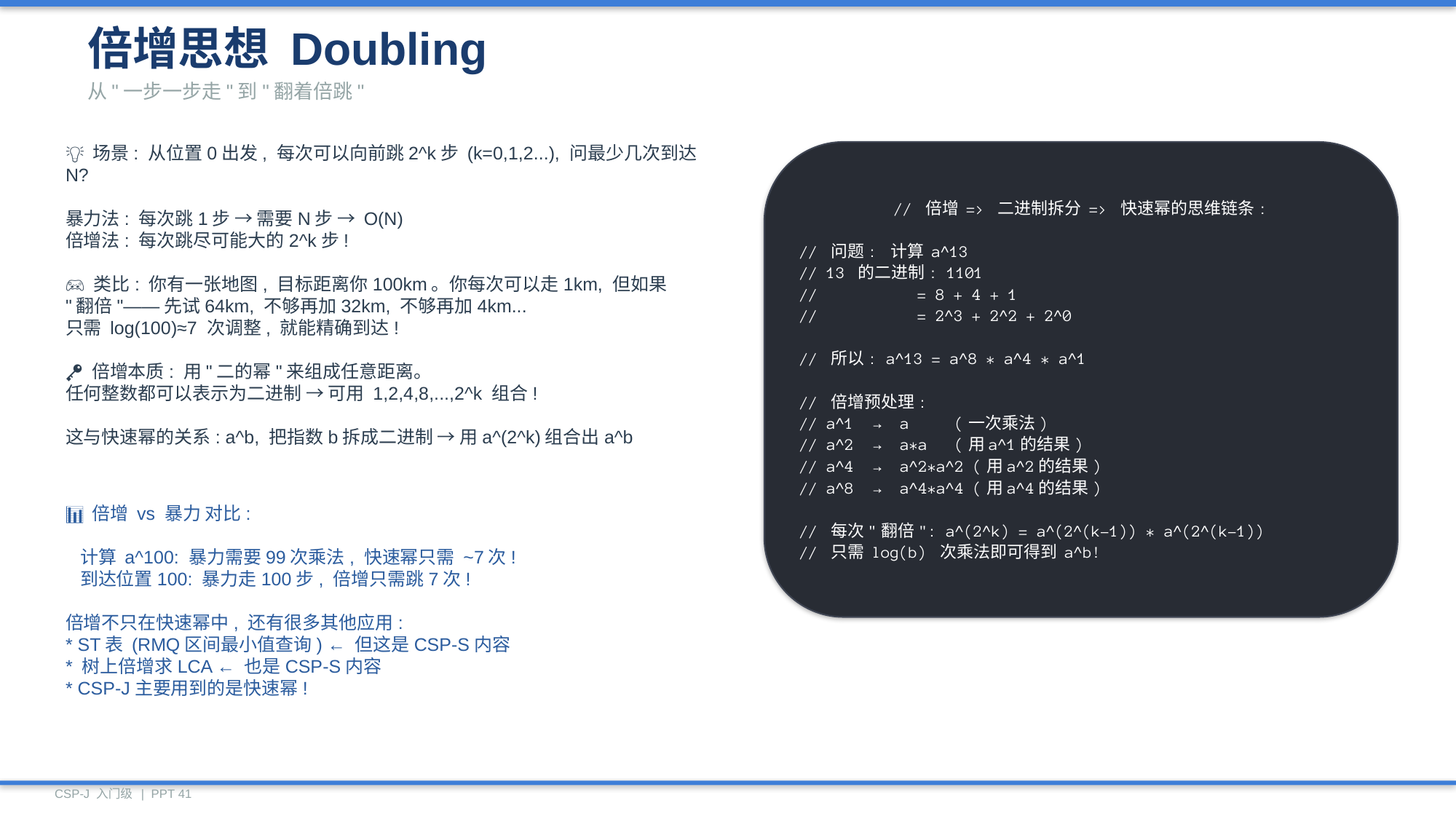

倍增思想 Doubling
从"一步一步走"到"翻着倍跳"
💡 场景: 从位置0出发, 每次可以向前跳2^k步 (k=0,1,2...), 问最少几次到达N?
暴力法: 每次跳1步 → 需要N步 → O(N)
倍增法: 每次跳尽可能大的2^k步!
🎮 类比: 你有一张地图, 目标距离你100km。你每次可以走1km, 但如果
"翻倍"——先试64km, 不够再加32km, 不够再加4km...
只需 log(100)≈7 次调整, 就能精确到达!
🔑 倍增本质: 用"二的幂"来组成任意距离。
任何整数都可以表示为二进制 → 可用 1,2,4,8,...,2^k 组合!
这与快速幂的关系: a^b, 把指数b拆成二进制 → 用a^(2^k)组合出a^b
// 倍增 => 二进制拆分 => 快速幂的思维链条:

// 问题: 计算 a^13
// 13 的二进制: 1101
//           = 8 + 4 + 1
//           = 2^3 + 2^2 + 2^0

// 所以: a^13 = a^8 * a^4 * a^1

// 倍增预处理:
// a^1  →  a     (一次乘法)
// a^2  →  a*a   (用a^1的结果)
// a^4  →  a^2*a^2 (用a^2的结果)
// a^8  →  a^4*a^4 (用a^4的结果)

// 每次"翻倍": a^(2^k) = a^(2^(k-1)) * a^(2^(k-1))
// 只需 log(b) 次乘法即可得到 a^b!
📊 倍增 vs 暴力 对比:
  计算 a^100: 暴力需要99次乘法, 快速幂只需 ~7次!
  到达位置100: 暴力走100步, 倍增只需跳7次!
倍增不只在快速幂中, 还有很多其他应用:
* ST表 (RMQ区间最小值查询) ← 但这是CSP-S内容
* 树上倍增求LCA ← 也是CSP-S内容
* CSP-J主要用到的是快速幂!

CSP-J 入门级  |  PPT 41